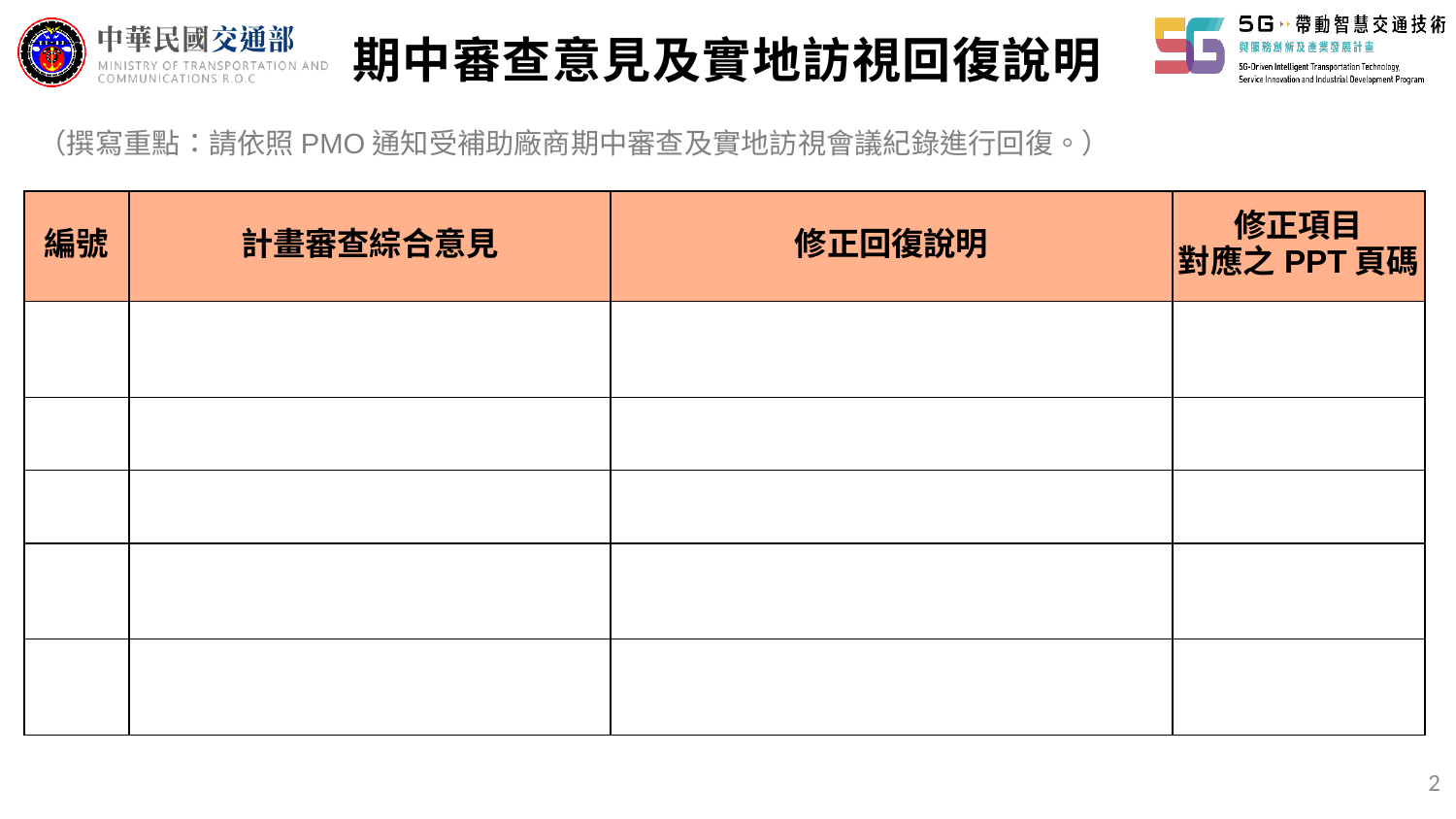

期中審查意見及實地訪視回復說明
（撰寫重點：請依照PMO通知受補助廠商期中審查及實地訪視會議紀錄進行回復。）
| 編號 | 計畫審查綜合意見 | 修正回復說明 | 修正項目 對應之PPT頁碼 |
| --- | --- | --- | --- |
|  |  |  |  |
|  |  |  |  |
|  |  |  |  |
|  |  |  |  |
|  |  |  |  |
2